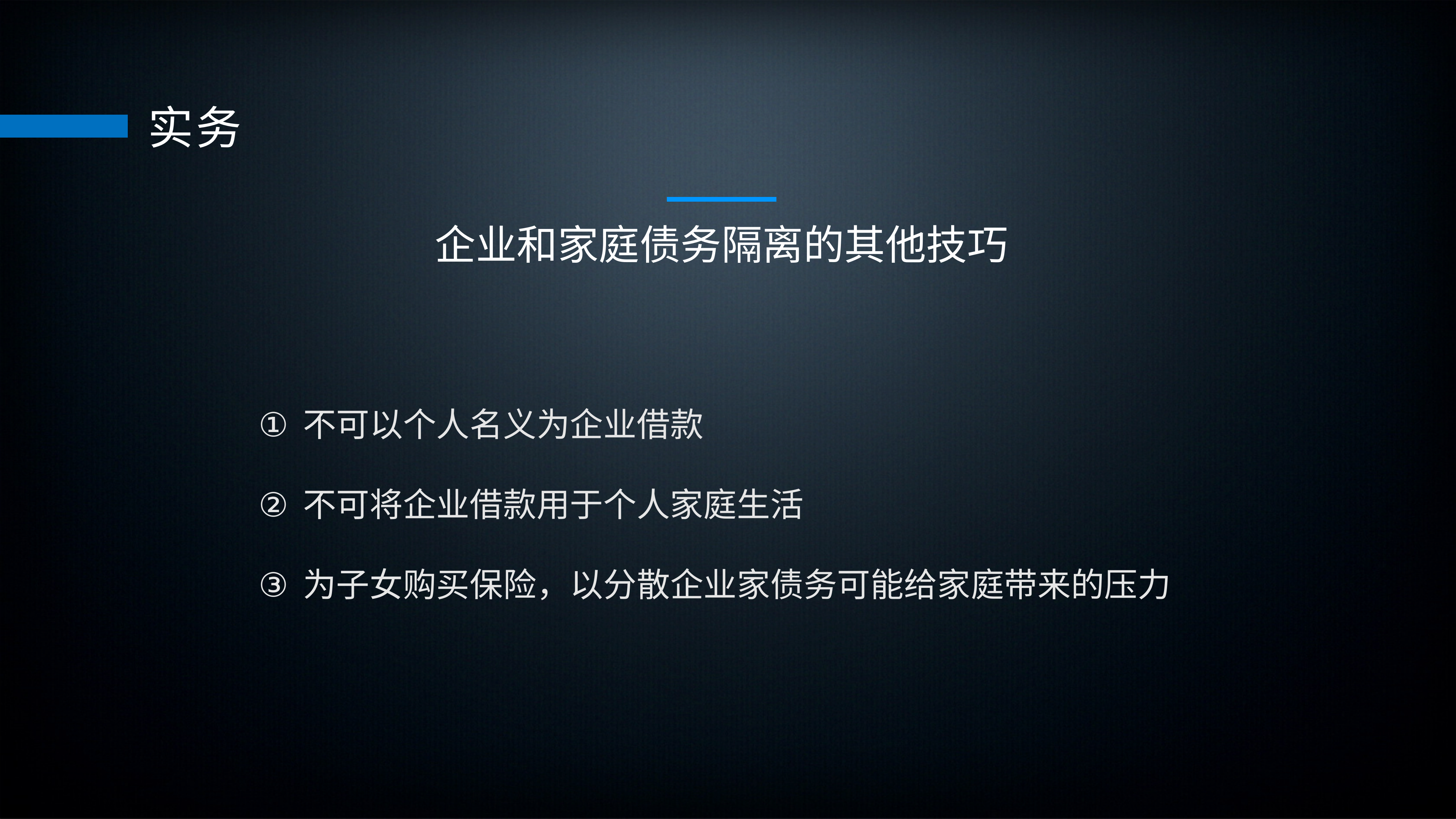

实务

企业和家庭债务隔离的其他技巧
不可以个人名义为企业借款
不可将企业借款用于个人家庭生活
为子女购买保险，以分散企业家债务可能给家庭带来的压力